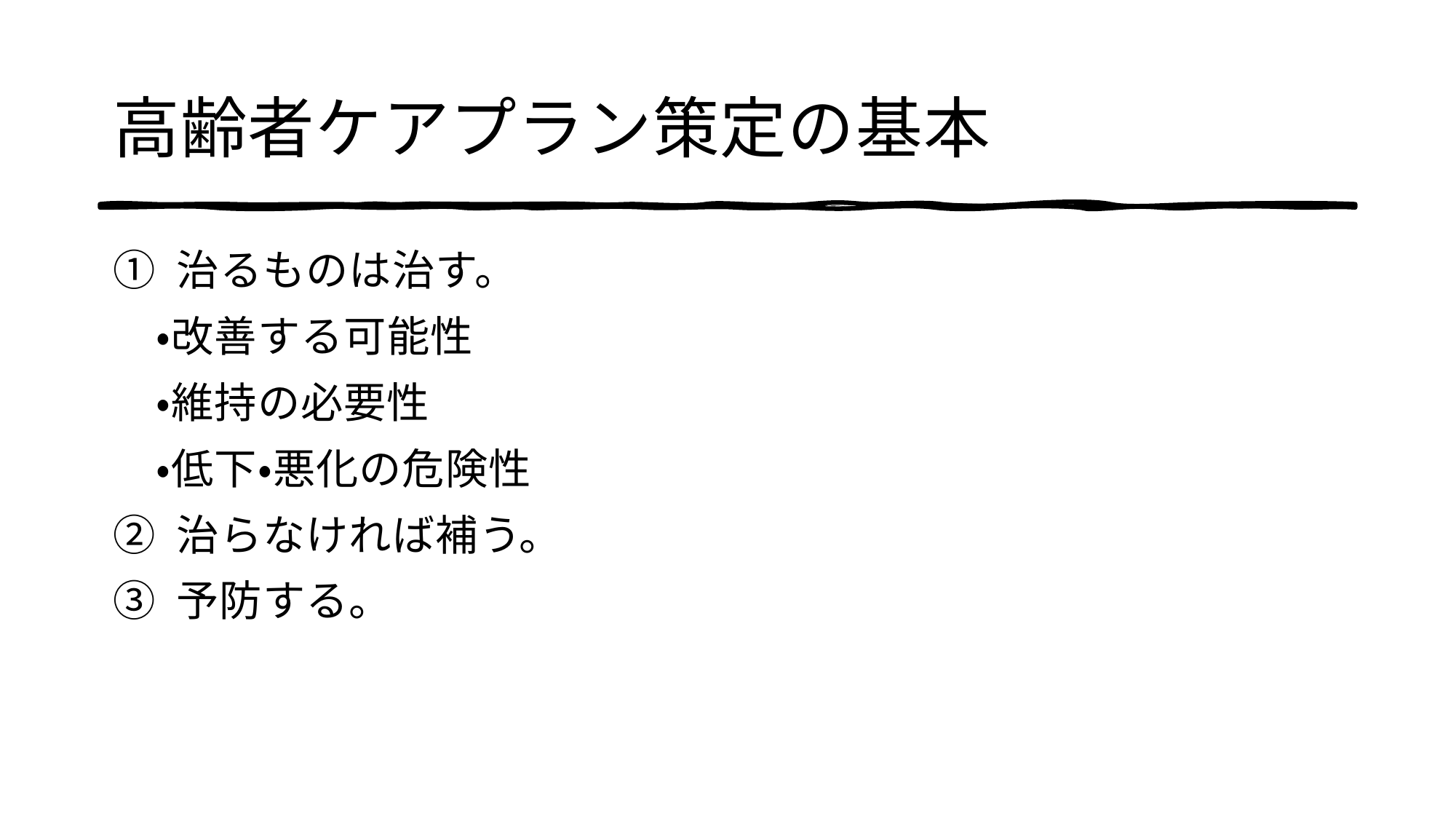

# 高齢者ケアプラン策定の基本
① 治るものは治す。
　・改善する可能性
　・維持の必要性
　・低下・悪化の危険性
② 治らなければ補う。
③ 予防する。